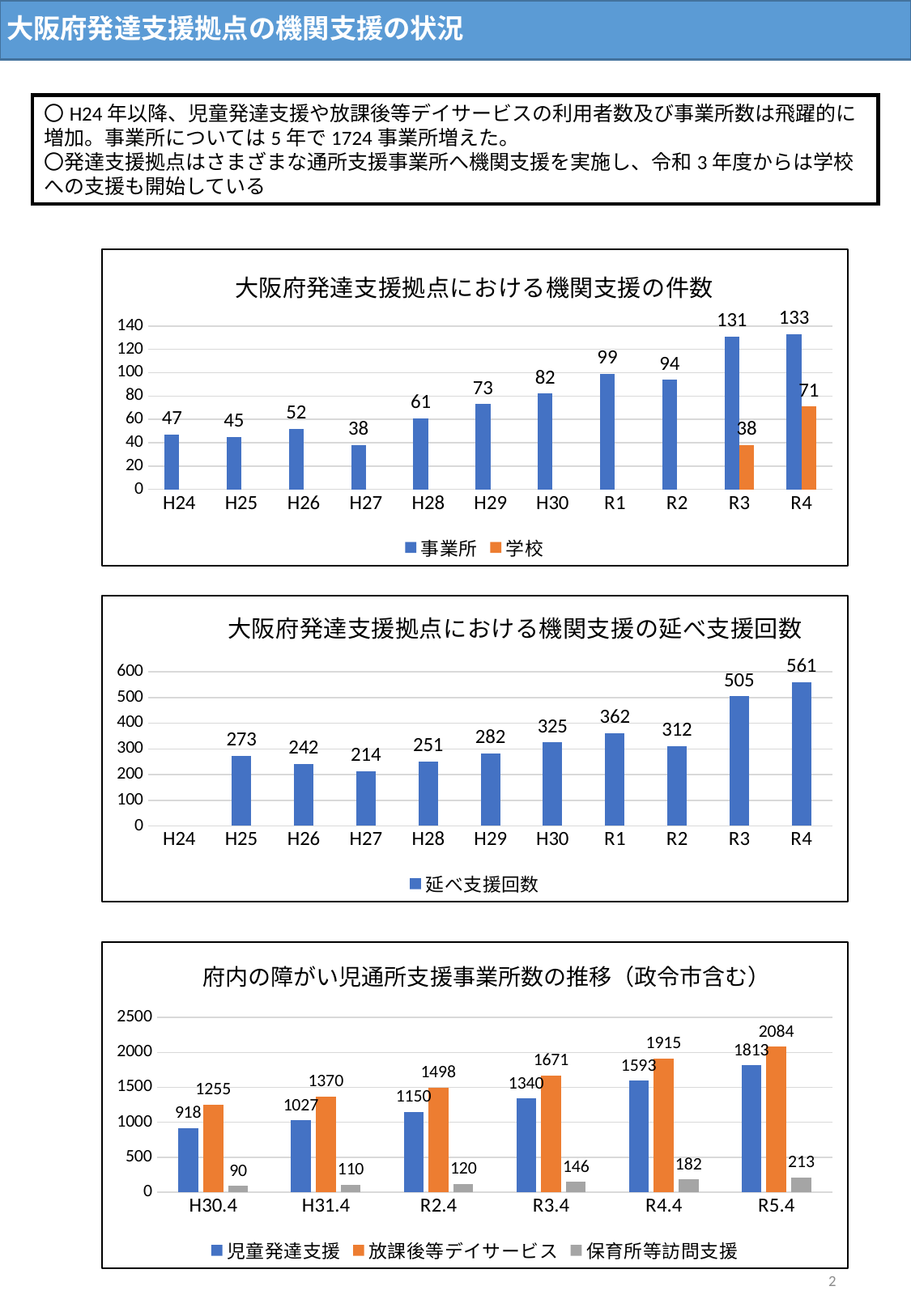

大阪府発達支援拠点の機関支援の状況
〇H24年以降、児童発達支援や放課後等デイサービスの利用者数及び事業所数は飛躍的に増加。事業所については5年で1724事業所増えた。
〇発達支援拠点はさまざまな通所支援事業所へ機関支援を実施し、令和3年度からは学校への支援も開始している

### Chart: 大阪府発達支援拠点における機関支援の件数

| Category | 事業所 | 学校 |
|---|---|---|
| H24 | 47.0 | None |
| H25 | 45.0 | None |
| H26 | 52.0 | None |
| H27 | 38.0 | None |
| H28 | 61.0 | None |
| H29 | 73.0 | None |
| H30 | 82.0 | None |
| R1 | 99.0 | None |
| R2 | 94.0 | None |
| R3 | 131.0 | 38.0 |
| R4 | 133.0 | 71.0 |

### Chart: 大阪府発達支援拠点における機関支援の延べ支援回数

| Category | 延べ支援回数 |
|---|---|
| H24 | None |
| H25 | 273.0 |
| H26 | 242.0 |
| H27 | 214.0 |
| H28 | 251.0 |
| H29 | 282.0 |
| H30 | 325.0 |
| R1 | 362.0 |
| R2 | 312.0 |
| R3 | 505.0 |
| R4 | 561.0 |

### Chart: 府内の障がい児通所支援事業所数の推移（政令市含む）

| Category | 児童発達支援 | 放課後等デイサービス | 保育所等訪問支援 |
|---|---|---|---|
| H30.4 | 918.0 | 1255.0 | 90.0 |
| H31.4 | 1027.0 | 1370.0 | 110.0 |
| R2.4 | 1150.0 | 1498.0 | 120.0 |
| R3.4 | 1340.0 | 1671.0 | 146.0 |
| R4.4 | 1593.0 | 1915.0 | 182.0 |
| R5.4 | 1813.0 | 2084.0 | 213.0 |
2